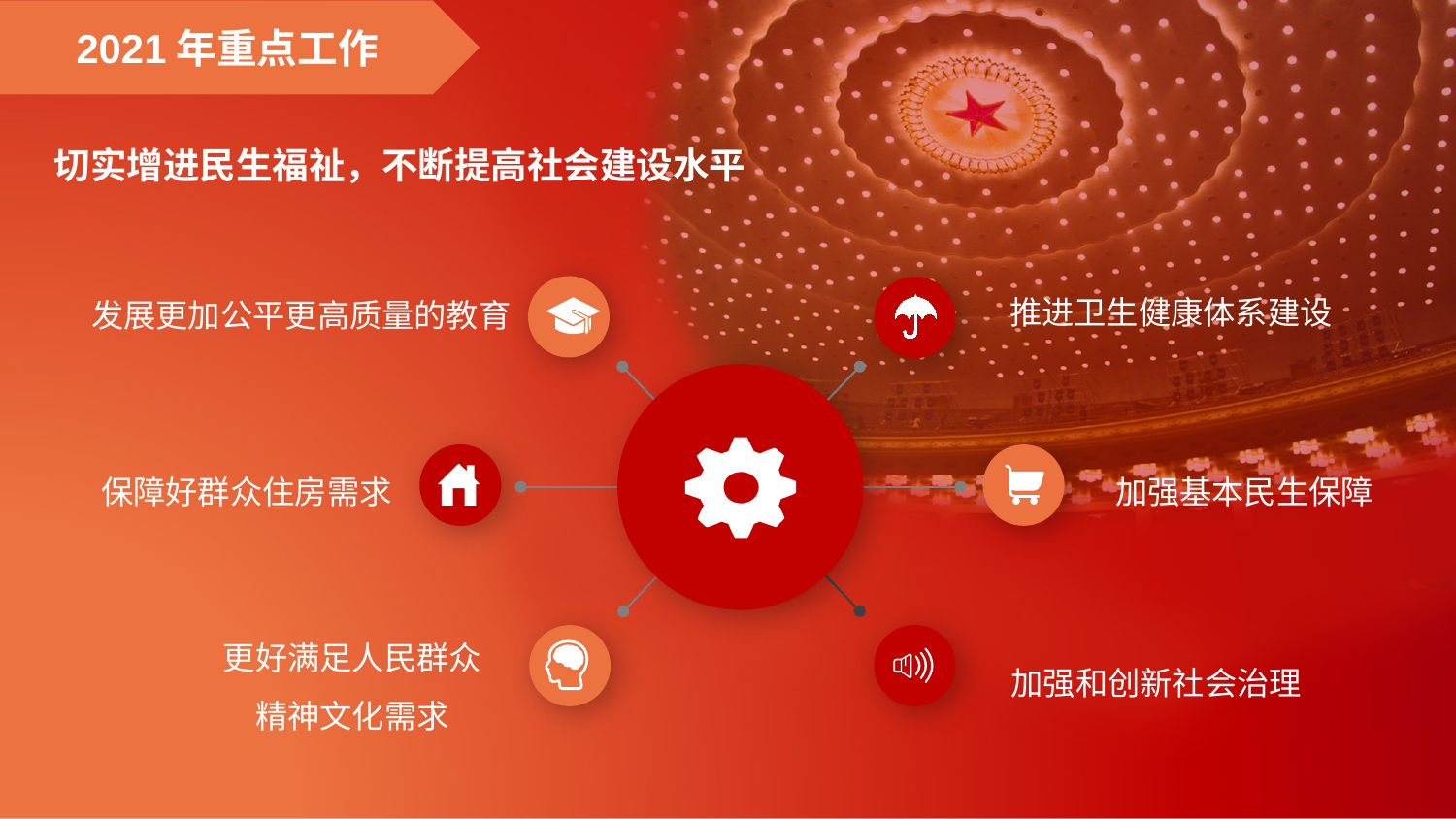

2021年重点工作
切实增进民生福祉，不断提高社会建设水平

推进卫生健康体系建设
发展更加公平更高质量的教育

保障好群众住房需求

加强基本民生保障
更好满足人民群众精神文化需求

加强和创新社会治理